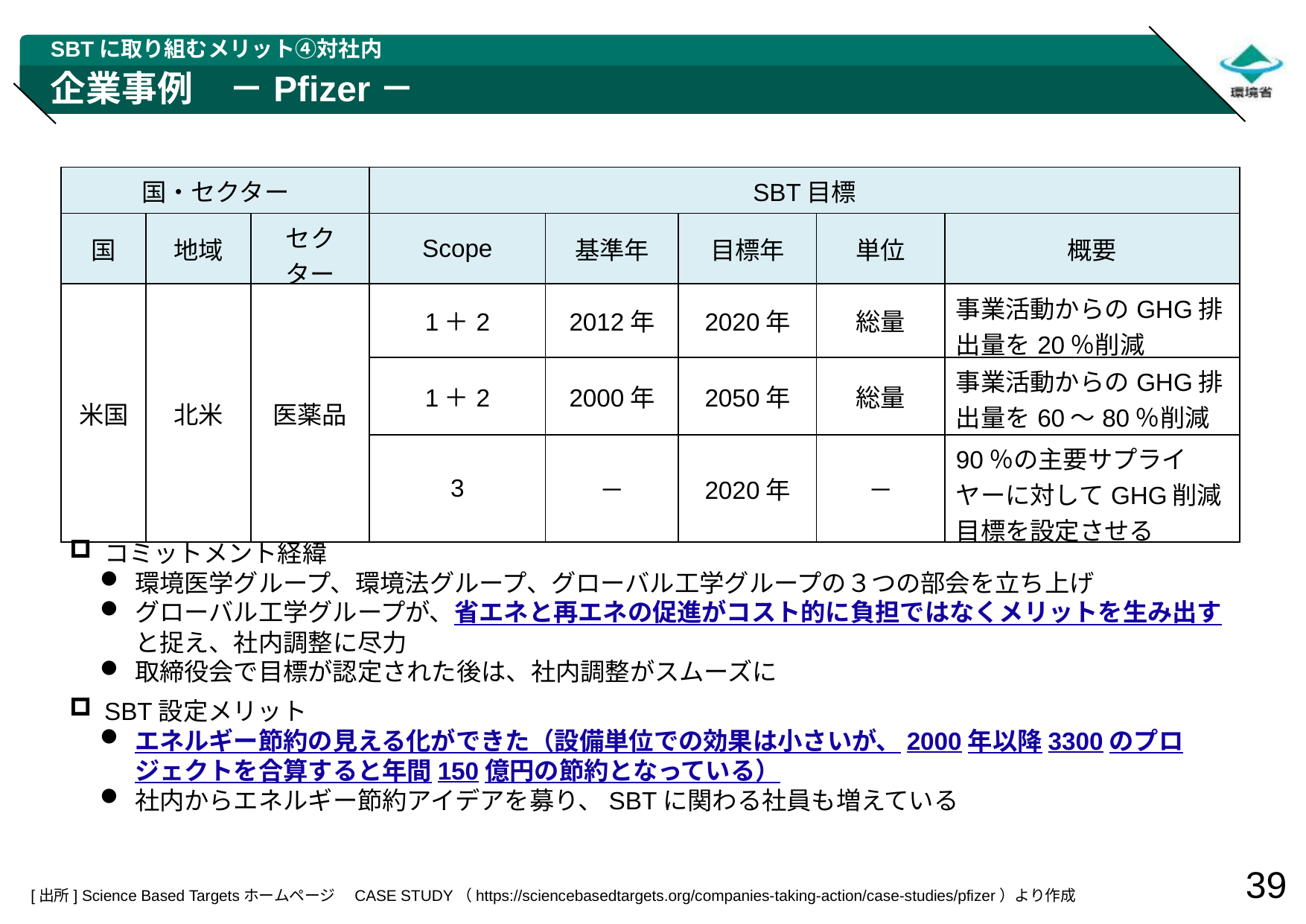

SBTに取り組むメリット④対社内
# 企業事例　－Pfizer－
| 国・セクター |  |  | SBT目標 |  |  |  |  |
| --- | --- | --- | --- | --- | --- | --- | --- |
| 国 | 地域 | セクター | Scope | 基準年 | 目標年 | 単位 | 概要 |
| 米国 | 北米 | 医薬品 | 1＋2 | 2012年 | 2020年 | 総量 | 事業活動からのGHG排出量を20％削減 |
|  |  |  | 1＋2 | 2000年 | 2050年 | 総量 | 事業活動からのGHG排出量を60～80％削減 |
|  |  |  | 3 | － | 2020年 | － | 90％の主要サプライヤーに対してGHG削減目標を設定させる |
コミットメント経緯
環境医学グループ、環境法グループ、グローバル工学グループの３つの部会を立ち上げ
グローバル工学グループが、省エネと再エネの促進がコスト的に負担ではなくメリットを生み出すと捉え、社内調整に尽力
取締役会で目標が認定された後は、社内調整がスムーズに
SBT設定メリット
エネルギー節約の見える化ができた（設備単位での効果は小さいが、2000年以降3300のプロジェクトを合算すると年間150億円の節約となっている）
社内からエネルギー節約アイデアを募り、SBTに関わる社員も増えている
[出所] Science Based Targetsホームページ　CASE STUDY（https://sciencebasedtargets.org/companies-taking-action/case-studies/pfizer）より作成